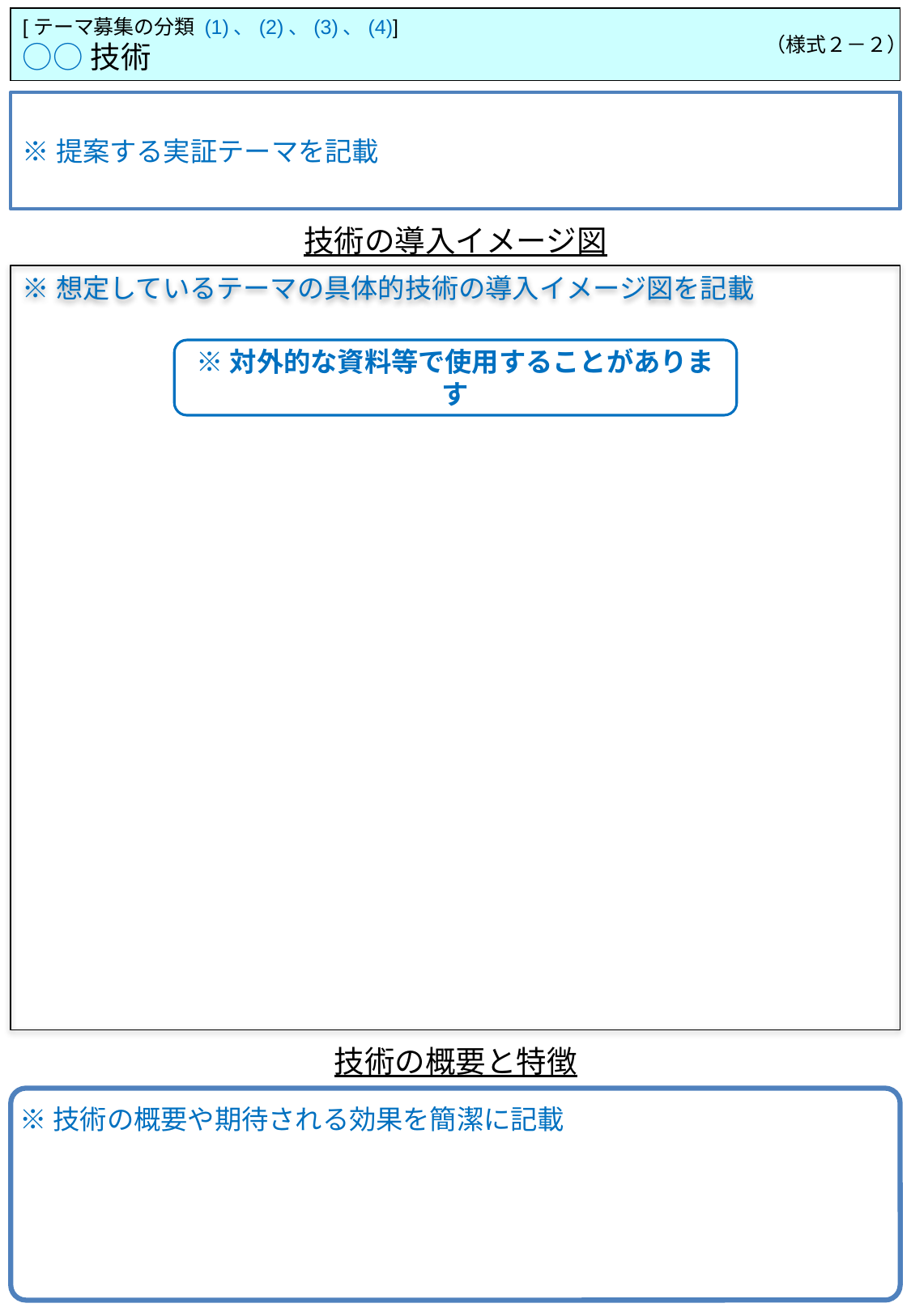

[テーマ募集の分類 (1)、(2)、(3)、(4)]
○○技術
（様式２－２）
※提案する実証テーマを記載
技術の導入イメージ図
※想定しているテーマの具体的技術の導入イメージ図を記載
※対外的な資料等で使用することがあります
技術の概要と特徴
※技術の概要や期待される効果を簡潔に記載